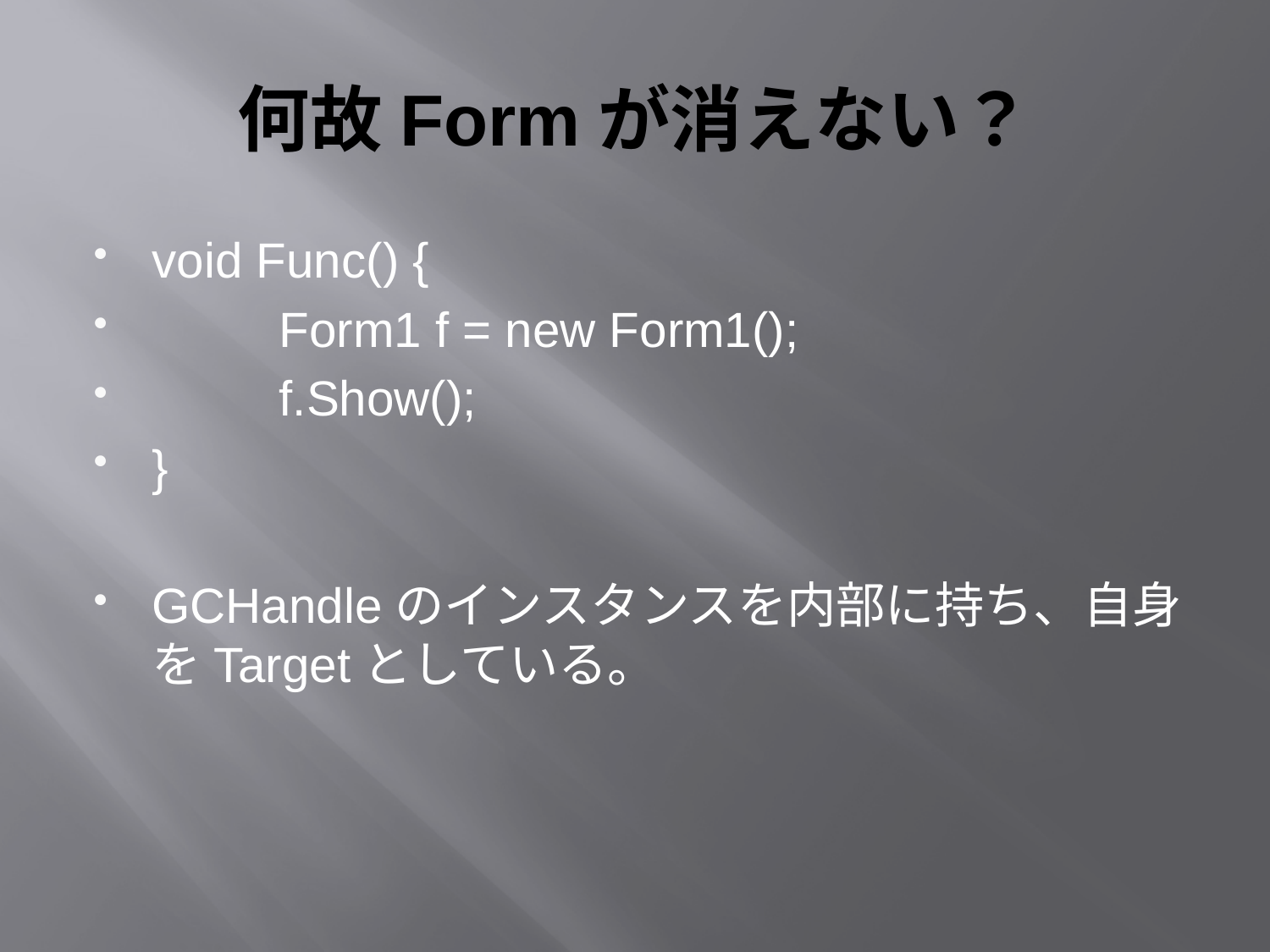

# 何故Formが消えない？
void Func() {
	Form1 f = new Form1();
	f.Show();
}

GCHandleのインスタンスを内部に持ち、自身をTargetとしている。